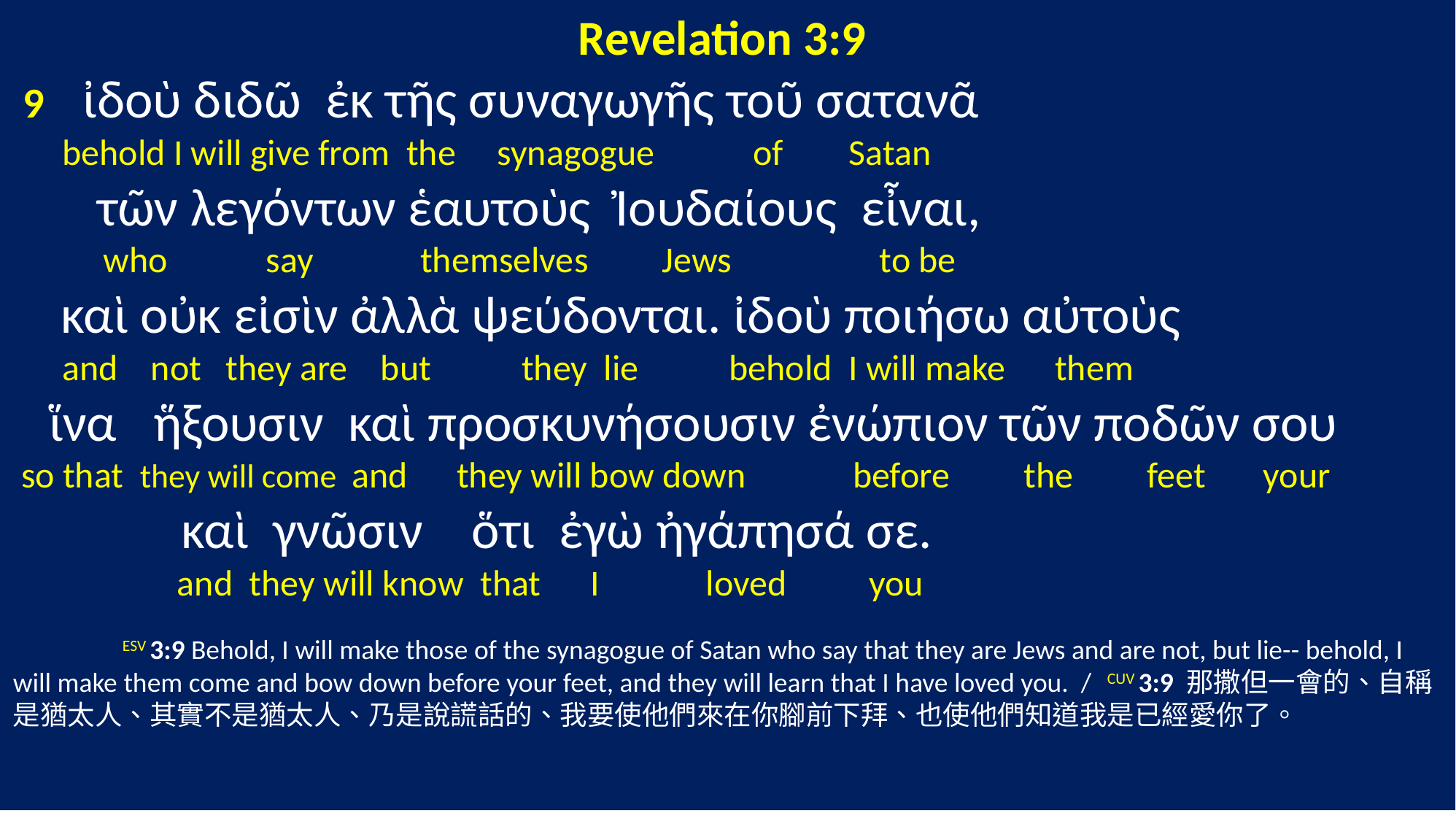

Revelation 3:9
 9    ἰδοὺ διδῶ  ἐκ τῆς συναγωγῆς τοῦ σατανᾶ
      behold I will give from  the     synagogue            of        Satan
       τῶν λεγόντων ἑαυτοὺς  Ἰουδαίους  εἶναι,
           who            say             themselves         Jews                  to be
    καὶ οὐκ εἰσὶν ἀλλὰ ψεύδονται. ἰδοὺ ποιήσω αὐτοὺς
      and    not   they are    but           they  lie           behold  I will make      them
   ἵνα   ἥξουσιν  καὶ προσκυνήσουσιν ἐνώπιον τῶν ποδῶν σου
 so that  they will come  and      they will bow down             before         the         feet       your
              καὶ  γνῶσιν    ὅτι  ἐγὼ ἠγάπησά σε.
                    and  they will know  that      I             loved          you

	ESV 3:9 Behold, I will make those of the synagogue of Satan who say that they are Jews and are not, but lie-- behold, I will make them come and bow down before your feet, and they will learn that I have loved you.  / 	CUV 3:9 那撒但一會的、自稱是猶太人、其實不是猶太人、乃是說謊話的、我要使他們來在你腳前下拜、也使他們知道我是已經愛你了。